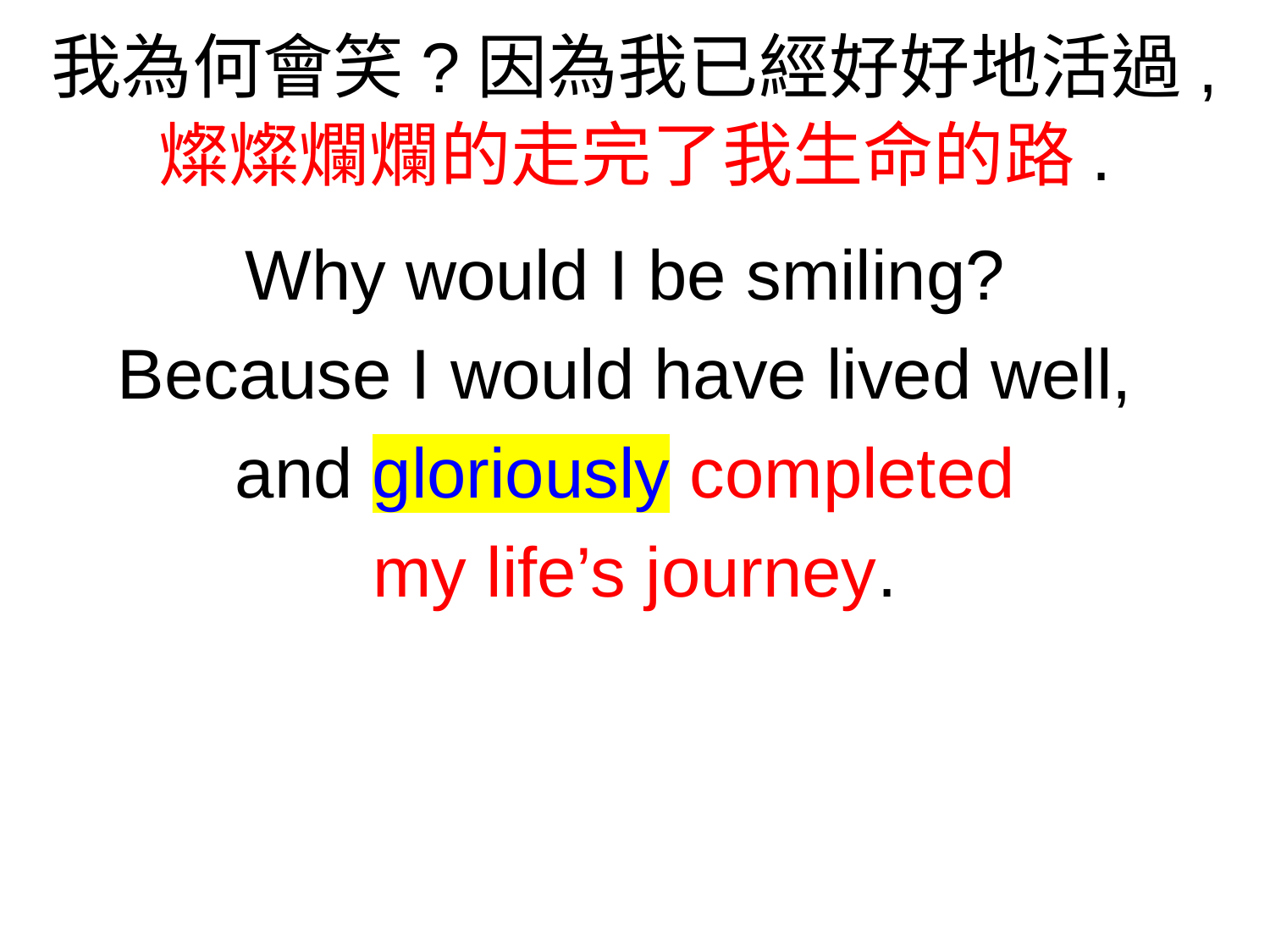

我為何會笑?因為我已經好好地活過,
燦燦爛爛的走完了我生命的路.
Why would I be smiling?
Because I would have lived well,
and gloriously completed
my life’s journey.